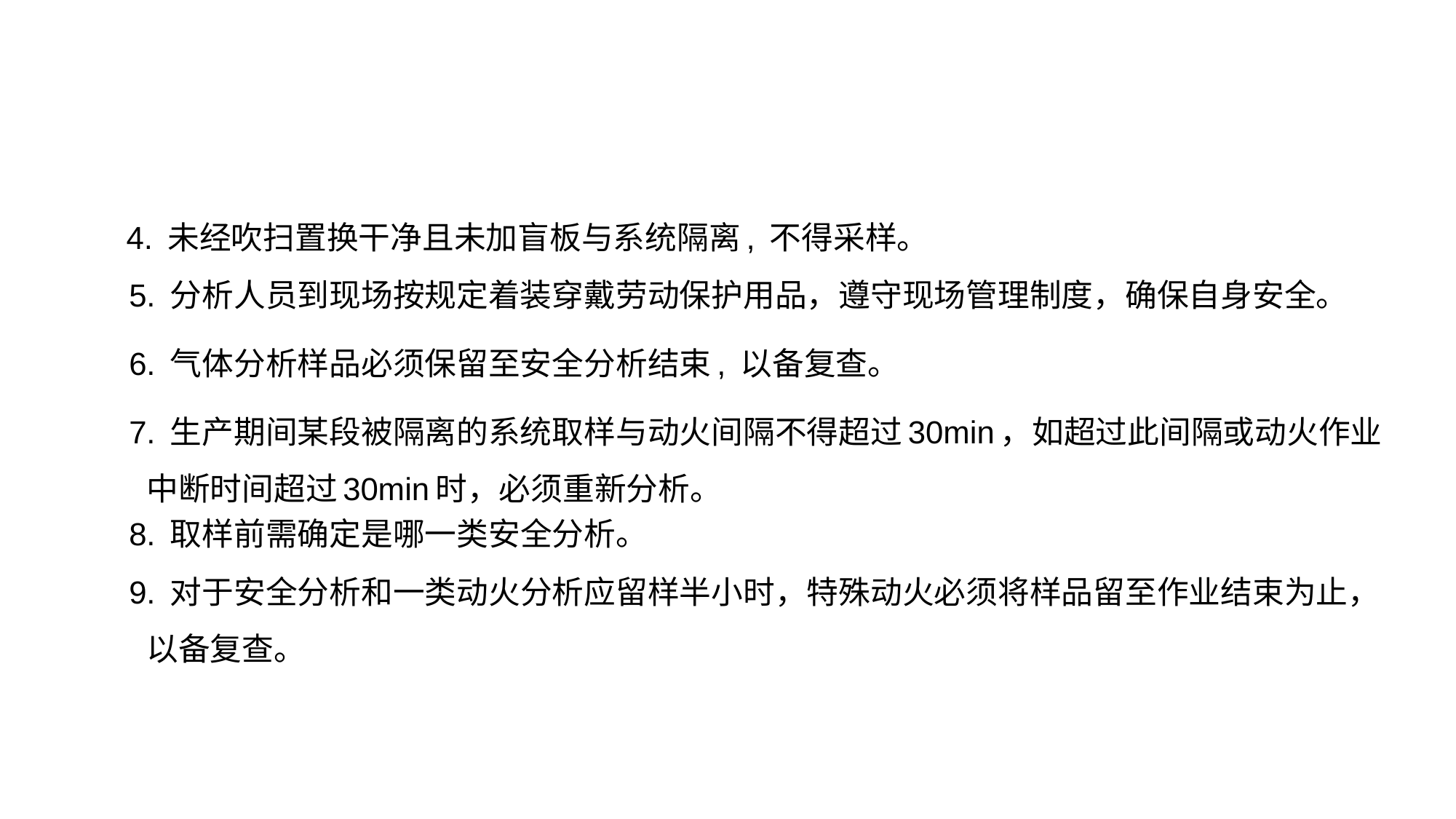

#

 4. 未经吹扫置换干净且未加盲板与系统隔离, 不得采样。
 5. 分析人员到现场按规定着装穿戴劳动保护用品，遵守现场管理制度，确保自身安全。
 6. 气体分析样品必须保留至安全分析结束, 以备复查。
 7. 生产期间某段被隔离的系统取样与动火间隔不得超过30min，如超过此间隔或动火作业中断时间超过30min时，必须重新分析。
 8. 取样前需确定是哪一类安全分析。
 9. 对于安全分析和一类动火分析应留样半小时，特殊动火必须将样品留至作业结束为止，以备复查。